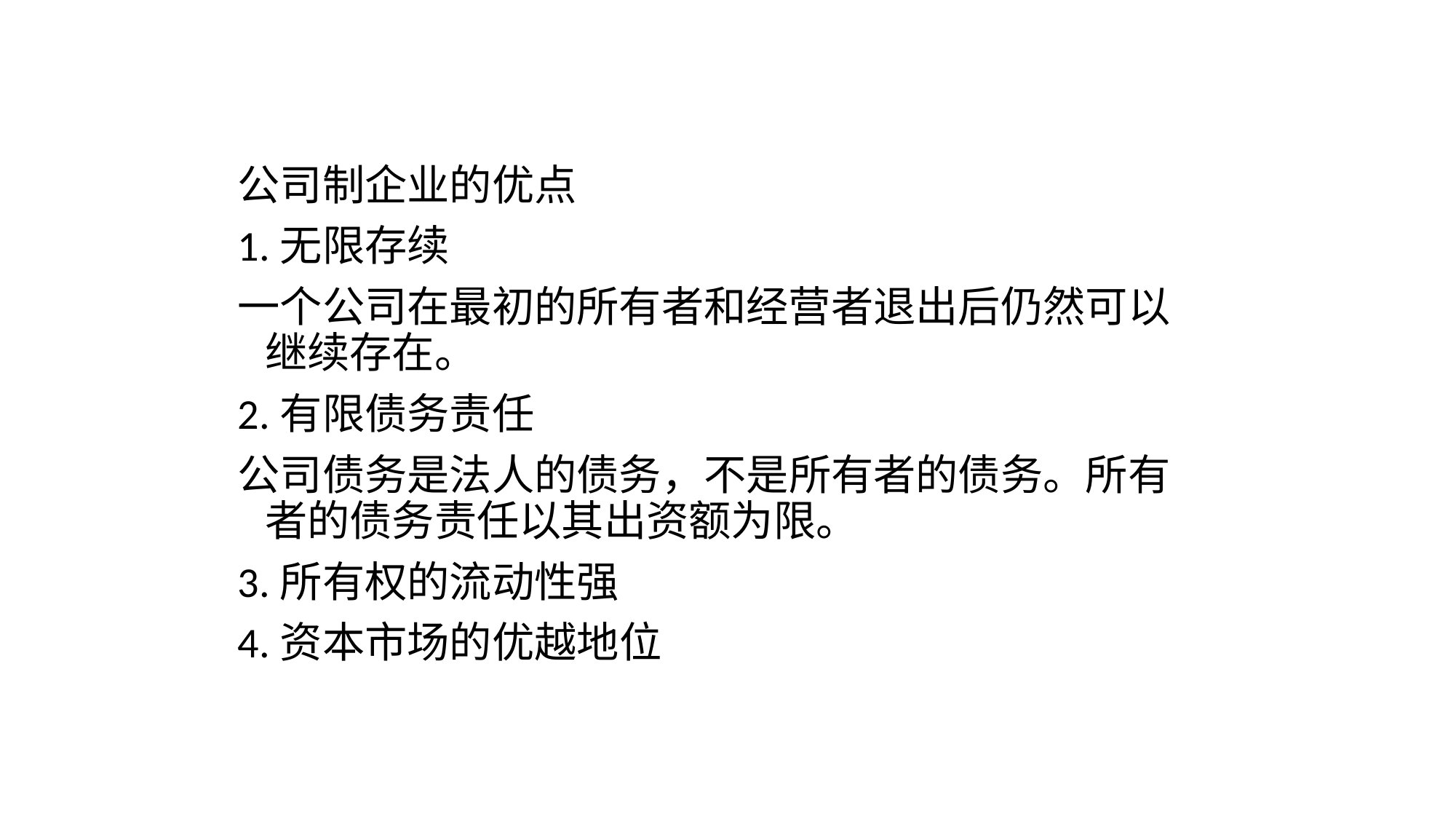

#
公司制企业的优点
1.无限存续
一个公司在最初的所有者和经营者退出后仍然可以继续存在。
2.有限债务责任
公司债务是法人的债务，不是所有者的债务。所有者的债务责任以其出资额为限。
3.所有权的流动性强
4.资本市场的优越地位